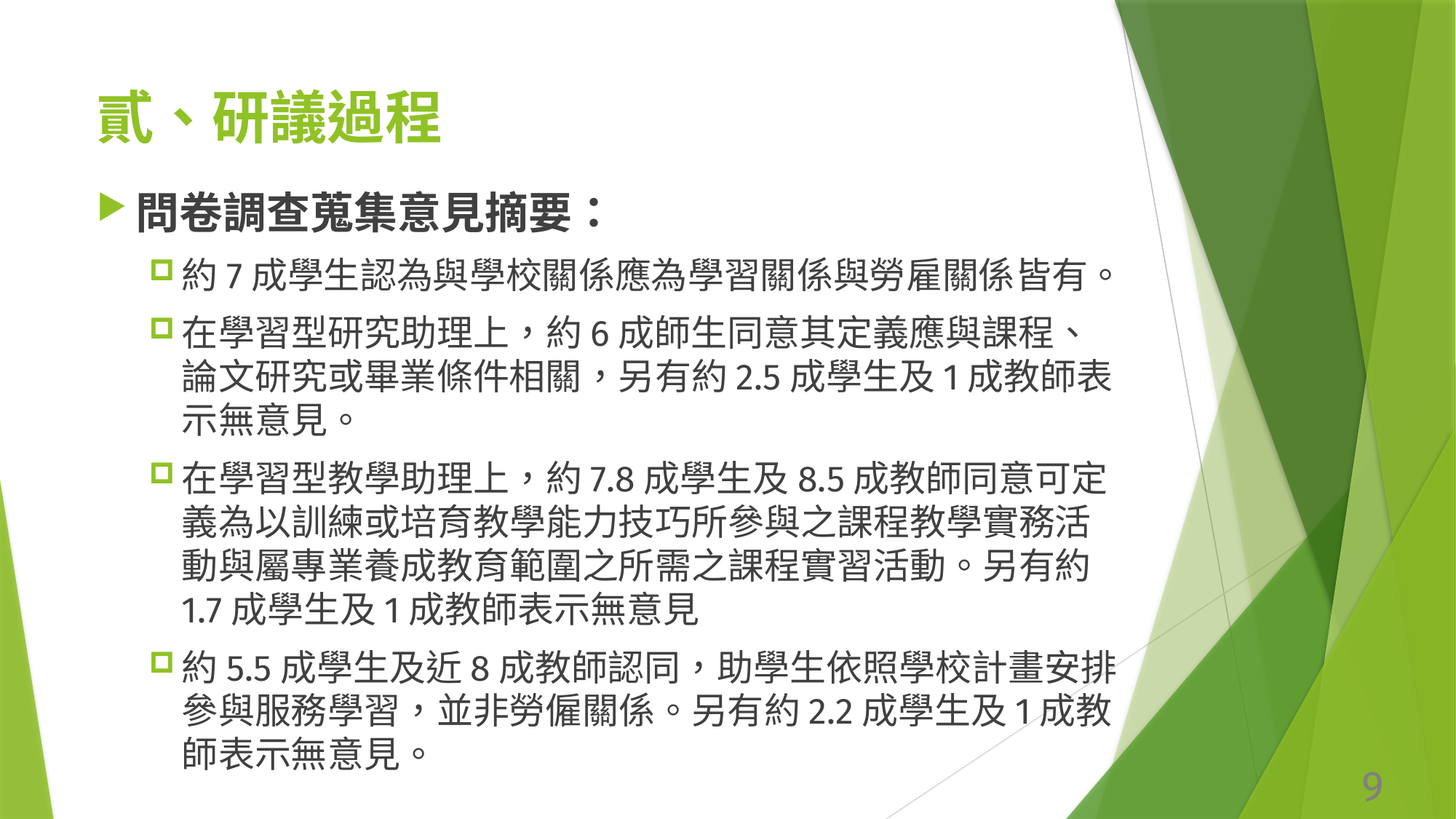

貳、研議過程
問卷調查蒐集意見摘要：
約7成學生認為與學校關係應為學習關係與勞雇關係皆有。
在學習型研究助理上，約6成師生同意其定義應與課程、論文研究或畢業條件相關，另有約2.5成學生及1成教師表示無意見。
在學習型教學助理上，約7.8成學生及8.5成教師同意可定義為以訓練或培育教學能力技巧所參與之課程教學實務活動與屬專業養成教育範圍之所需之課程實習活動。另有約1.7成學生及1成教師表示無意見
約5.5成學生及近8成教師認同，助學生依照學校計畫安排參與服務學習，並非勞僱關係。另有約2.2成學生及1成教師表示無意見。

9